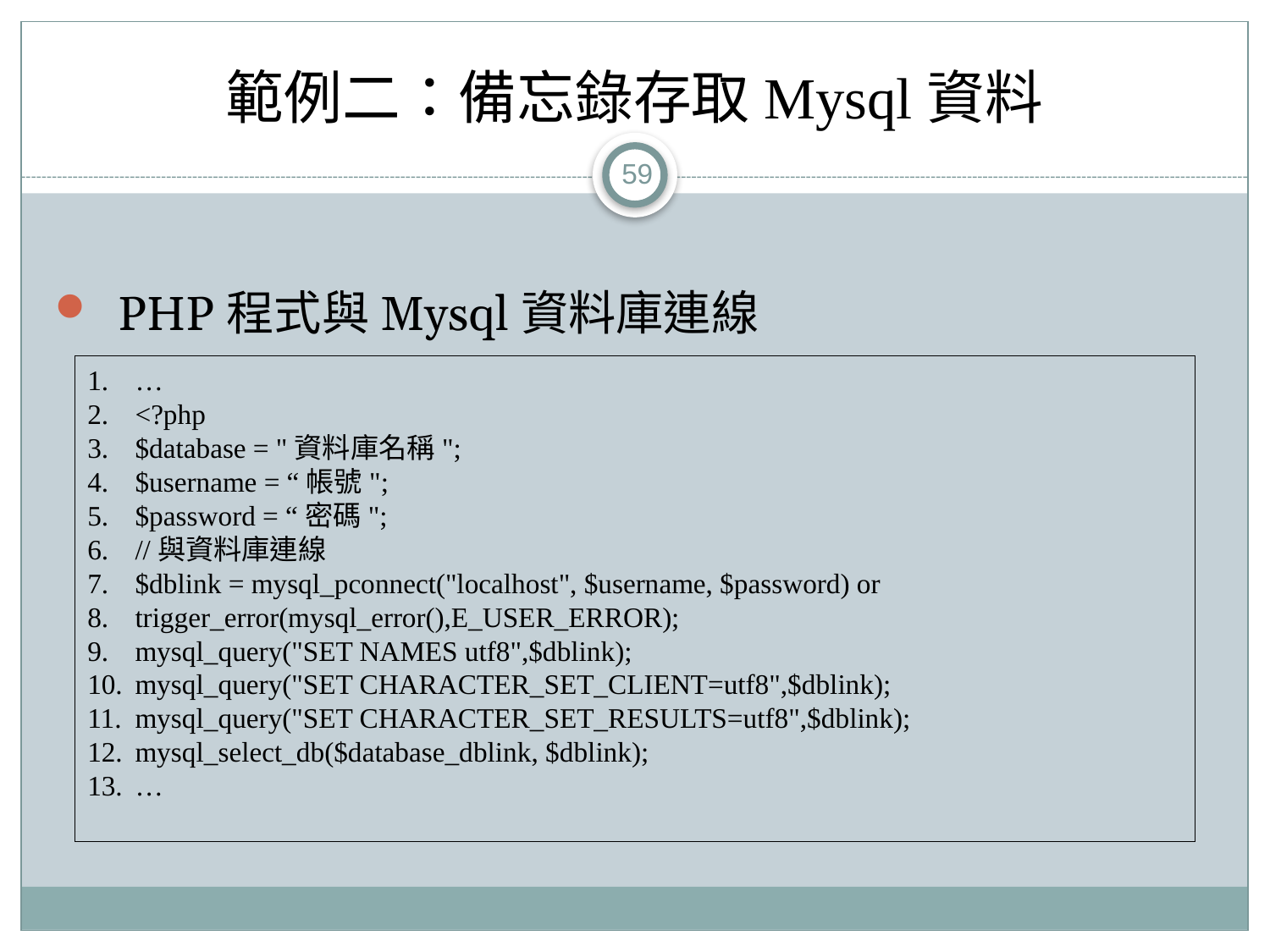

# 範例二：備忘錄存取Mysql資料
59
PHP程式與Mysql資料庫連線
…
<?php
$database = "資料庫名稱";
$username = “帳號";
$password = “密碼";
//與資料庫連線
$dblink = mysql_pconnect("localhost", $username, $password) or
trigger_error(mysql_error(),E_USER_ERROR);
mysql_query("SET NAMES utf8",$dblink);
mysql_query("SET CHARACTER_SET_CLIENT=utf8",$dblink);
mysql_query("SET CHARACTER_SET_RESULTS=utf8",$dblink);
mysql_select_db($database_dblink, $dblink);
…